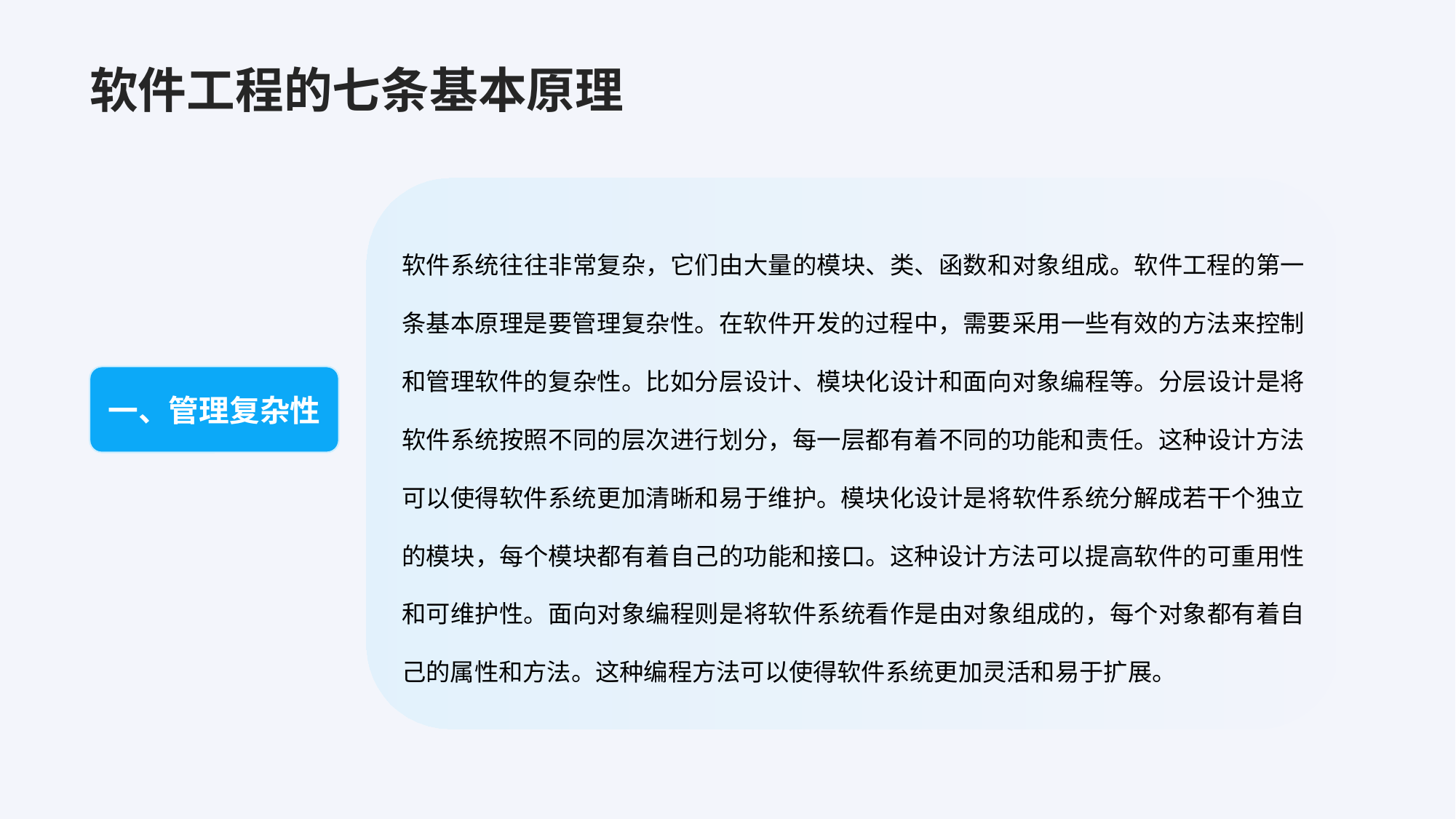

# 软件工程的七条基本原理
软件系统往往非常复杂，它们由大量的模块、类、函数和对象组成。软件工程的第一条基本原理是要管理复杂性。在软件开发的过程中，需要采用一些有效的方法来控制和管理软件的复杂性。比如分层设计、模块化设计和面向对象编程等。分层设计是将软件系统按照不同的层次进行划分，每一层都有着不同的功能和责任。这种设计方法可以使得软件系统更加清晰和易于维护。模块化设计是将软件系统分解成若干个独立的模块，每个模块都有着自己的功能和接口。这种设计方法可以提高软件的可重用性和可维护性。面向对象编程则是将软件系统看作是由对象组成的，每个对象都有着自己的属性和方法。这种编程方法可以使得软件系统更加灵活和易于扩展。

一、管理复杂性